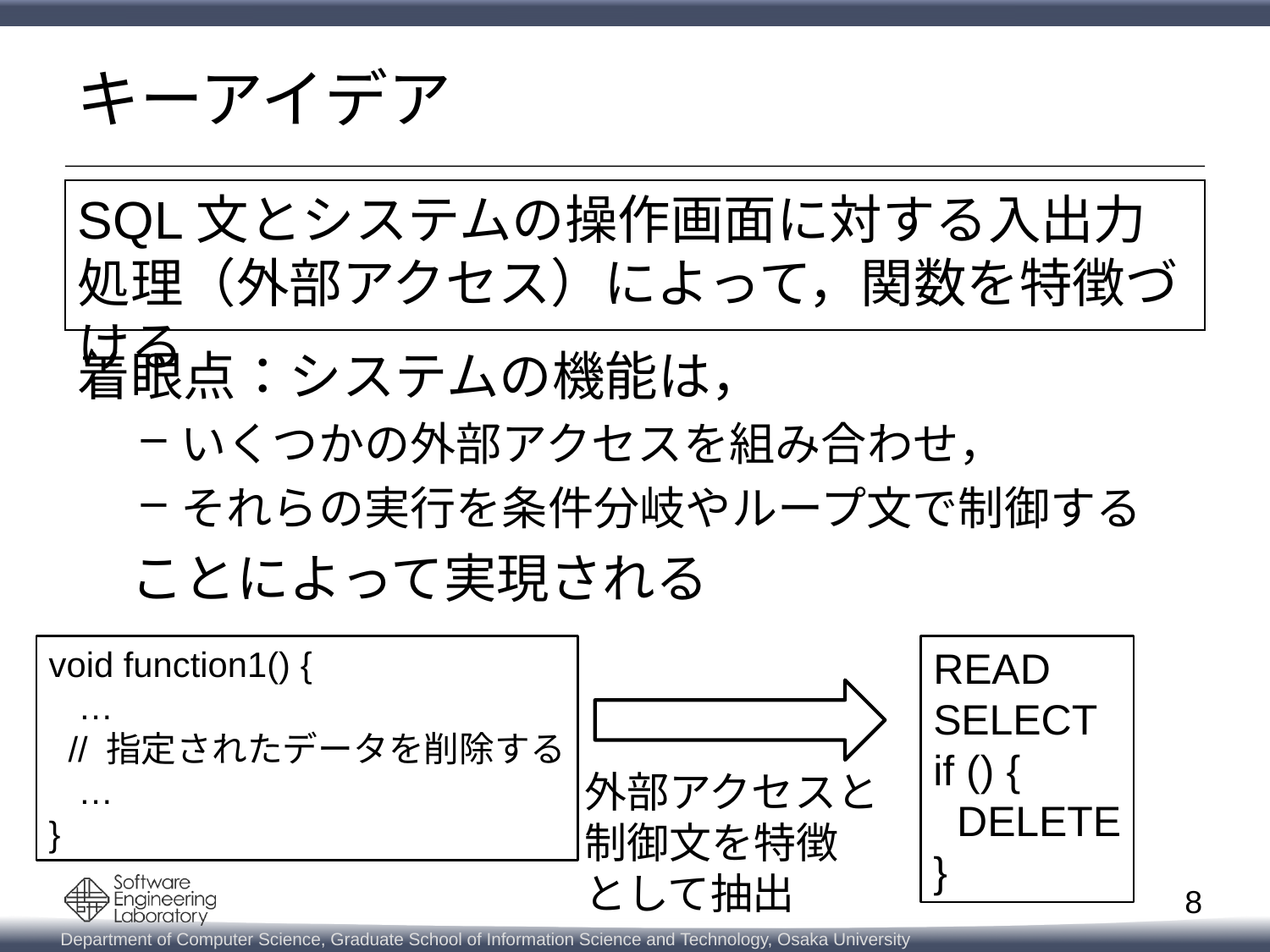

# キーアイデア
SQL文とシステムの操作画面に対する入出力処理（外部アクセス）によって，関数を特徴づける
着眼点：システムの機能は，
いくつかの外部アクセスを組み合わせ，
それらの実行を条件分岐やループ文で制御する
　ことによって実現される

void function1() {
   …
  // 指定されたデータを削除する
   …
}
READ
SELECT
if () {
  DELETE
}

外部アクセスと
制御文を特徴
として抽出
8